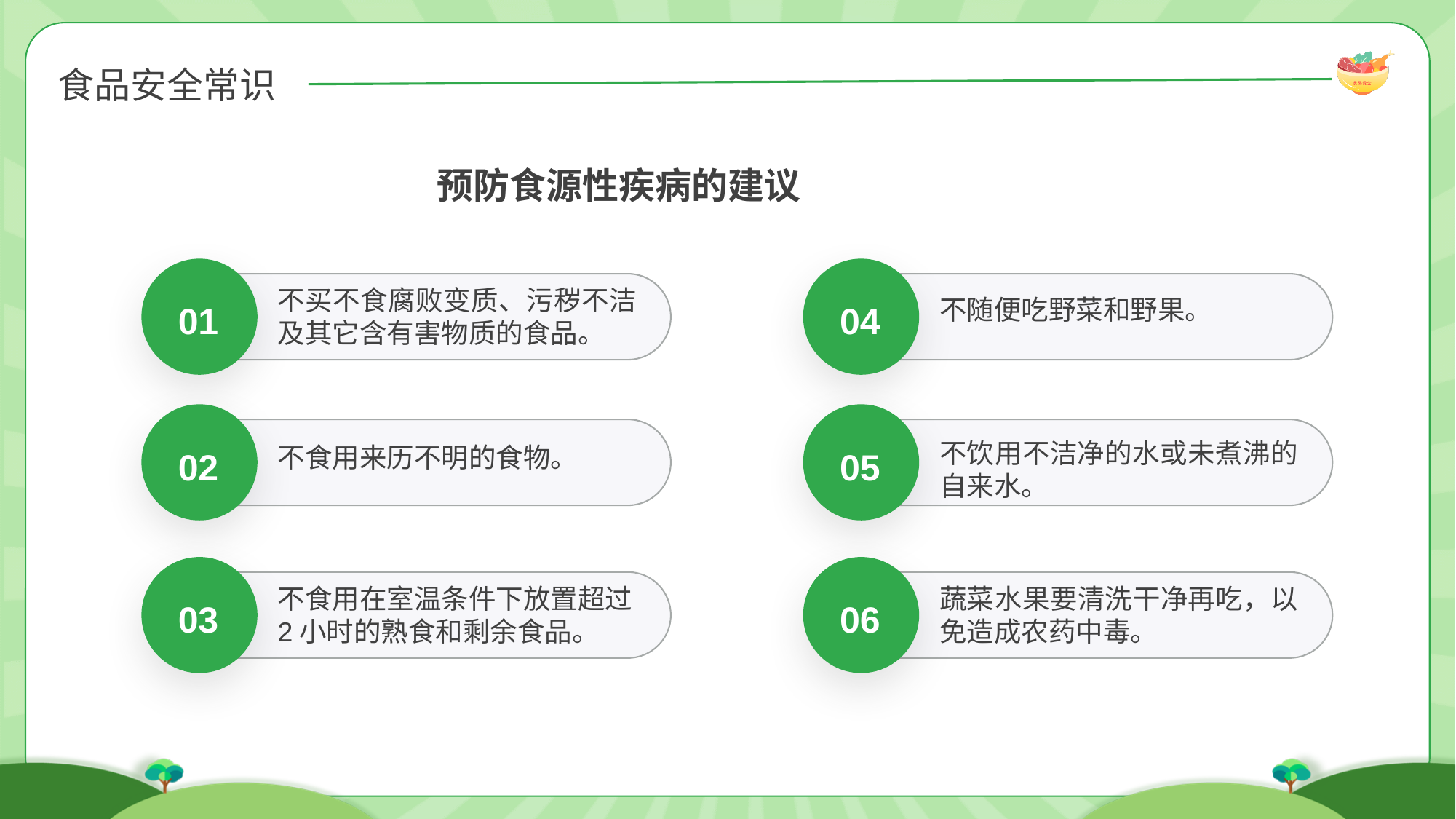

预防食源性疾病的建议

不买不食腐败变质、污秽不洁及其它含有害物质的食品。
01

不随便吃野菜和野果。
04

不食用来历不明的食物。
02

不饮用不洁净的水或未煮沸的自来水。
05

不食用在室温条件下放置超过2小时的熟食和剩余食品。
03

蔬菜水果要清洗干净再吃，以免造成农药中毒。
06